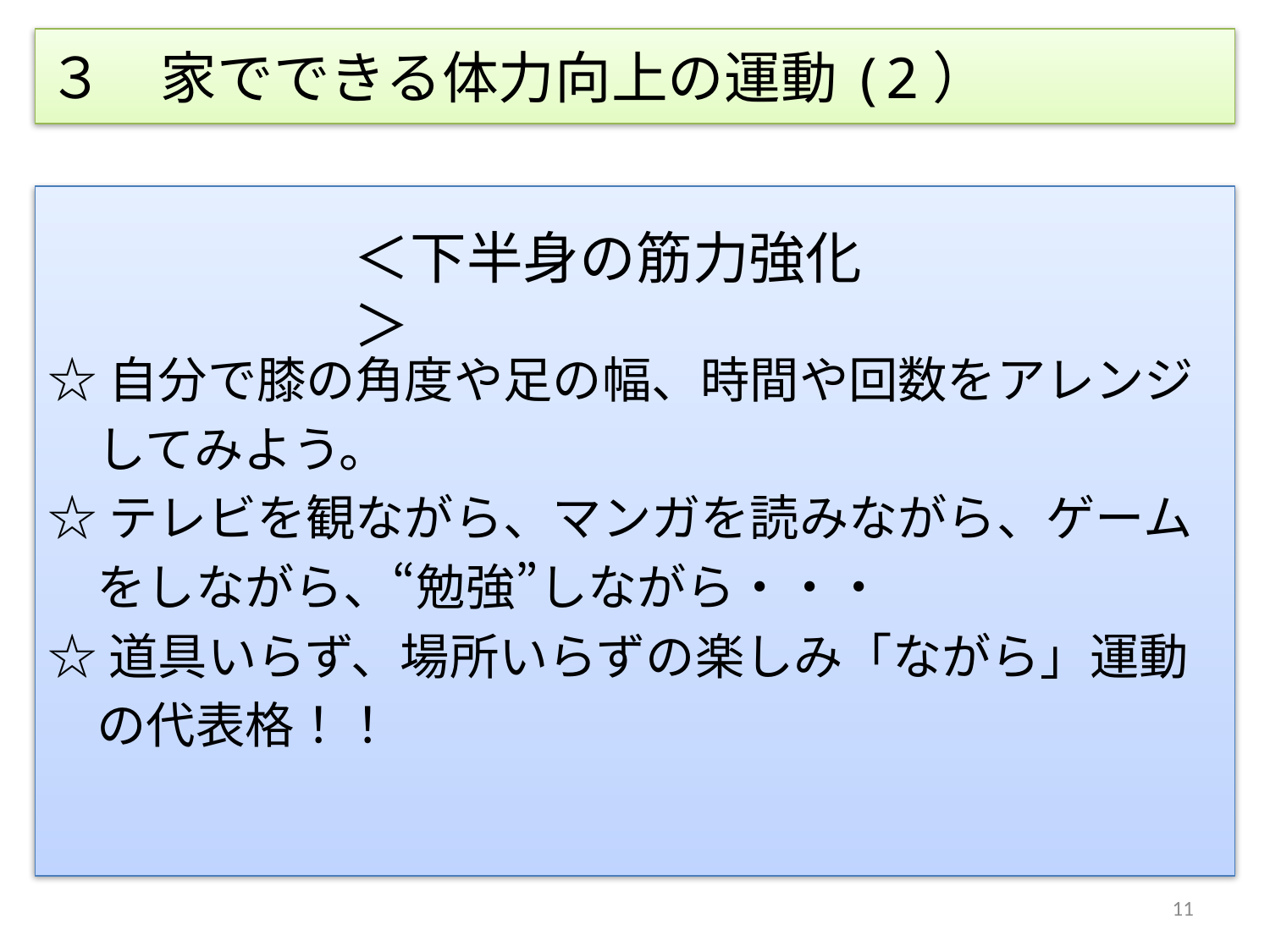

３　家でできる体力向上の運動(2）

☆自分で膝の角度や足の幅、時間や回数をアレンジ
　してみよう。
☆テレビを観ながら、マンガを読みながら、ゲーム
　をしながら、“勉強”しながら・・・
☆道具いらず、場所いらずの楽しみ「ながら」運動
　の代表格！！

＜下半身の筋力強化＞
11